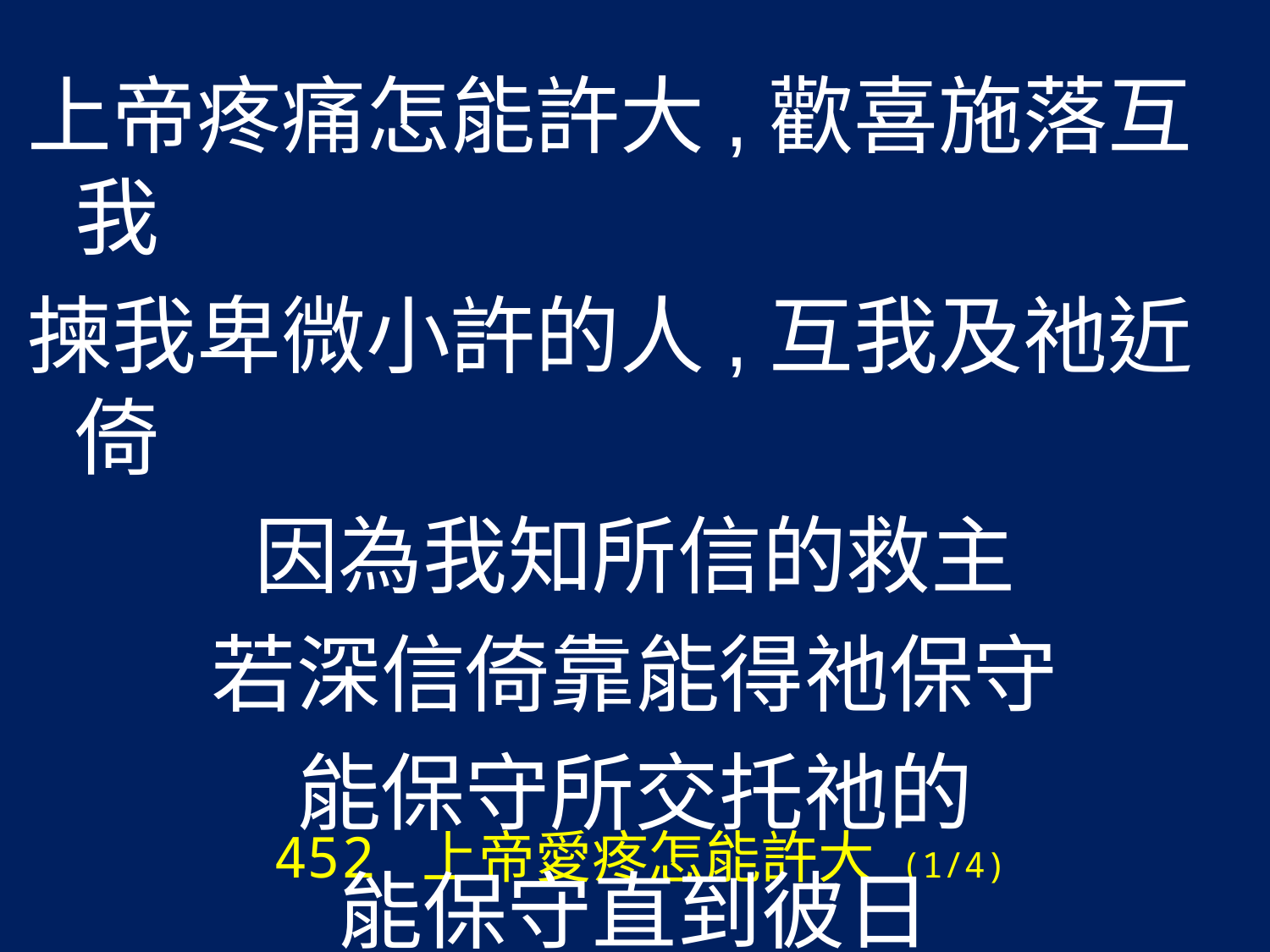

上帝疼痛怎能許大,歡喜施落互我
揀我卑微小許的人,互我及祂近倚
因為我知所信的救主
若深信倚靠能得祂保守
能保守所交托祂的
能保守直到彼日
# 452 上帝愛疼怎能許大 (1/4)